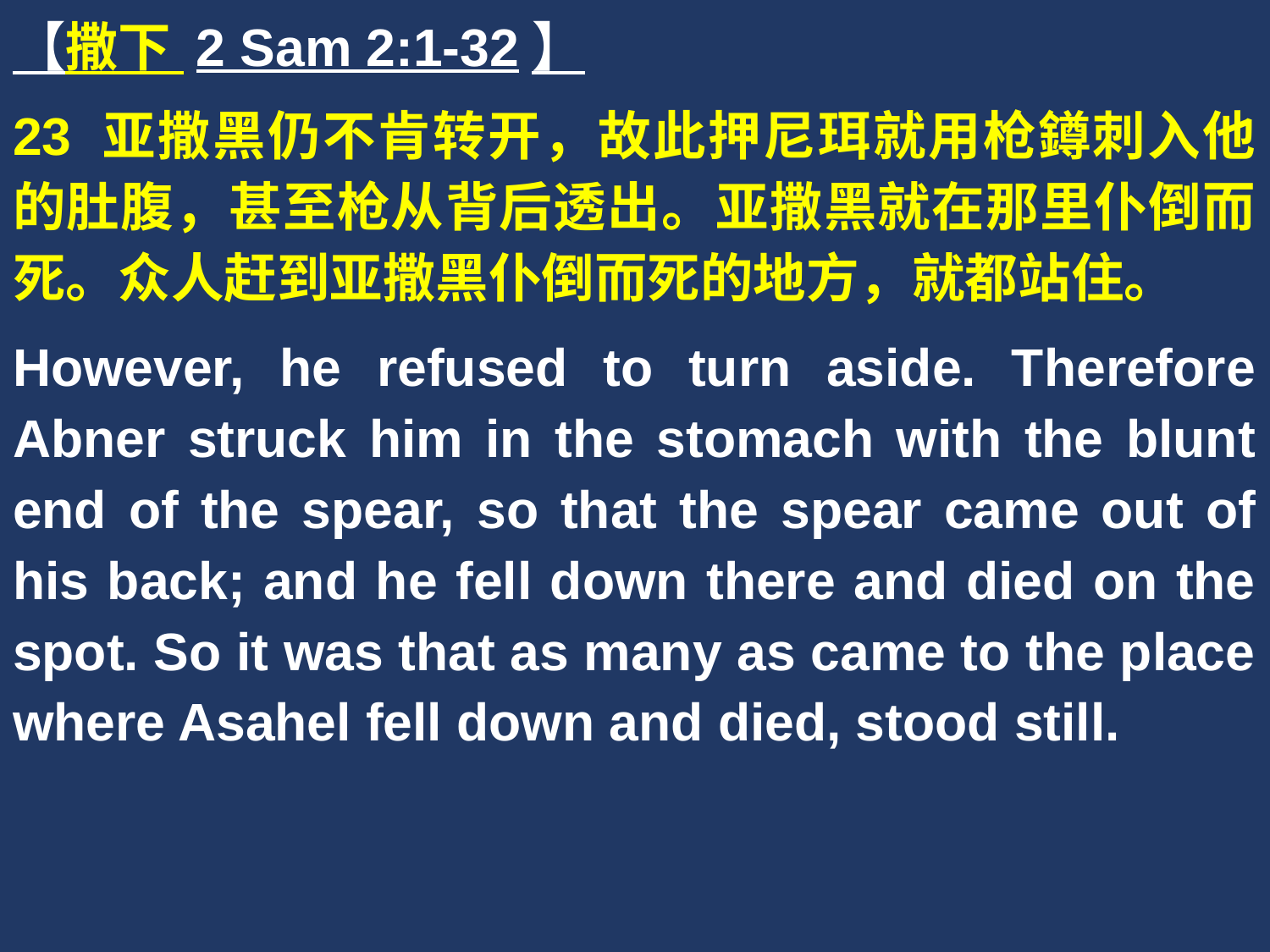

【撒下 2 Sam 2:1-32】
23 亚撒黑仍不肯转开，故此押尼珥就用枪鐏刺入他的肚腹，甚至枪从背后透出。亚撒黑就在那里仆倒而死。众人赶到亚撒黑仆倒而死的地方，就都站住。
However, he refused to turn aside. Therefore Abner struck him in the stomach with the blunt end of the spear, so that the spear came out of his back; and he fell down there and died on the spot. So it was that as many as came to the place where Asahel fell down and died, stood still.